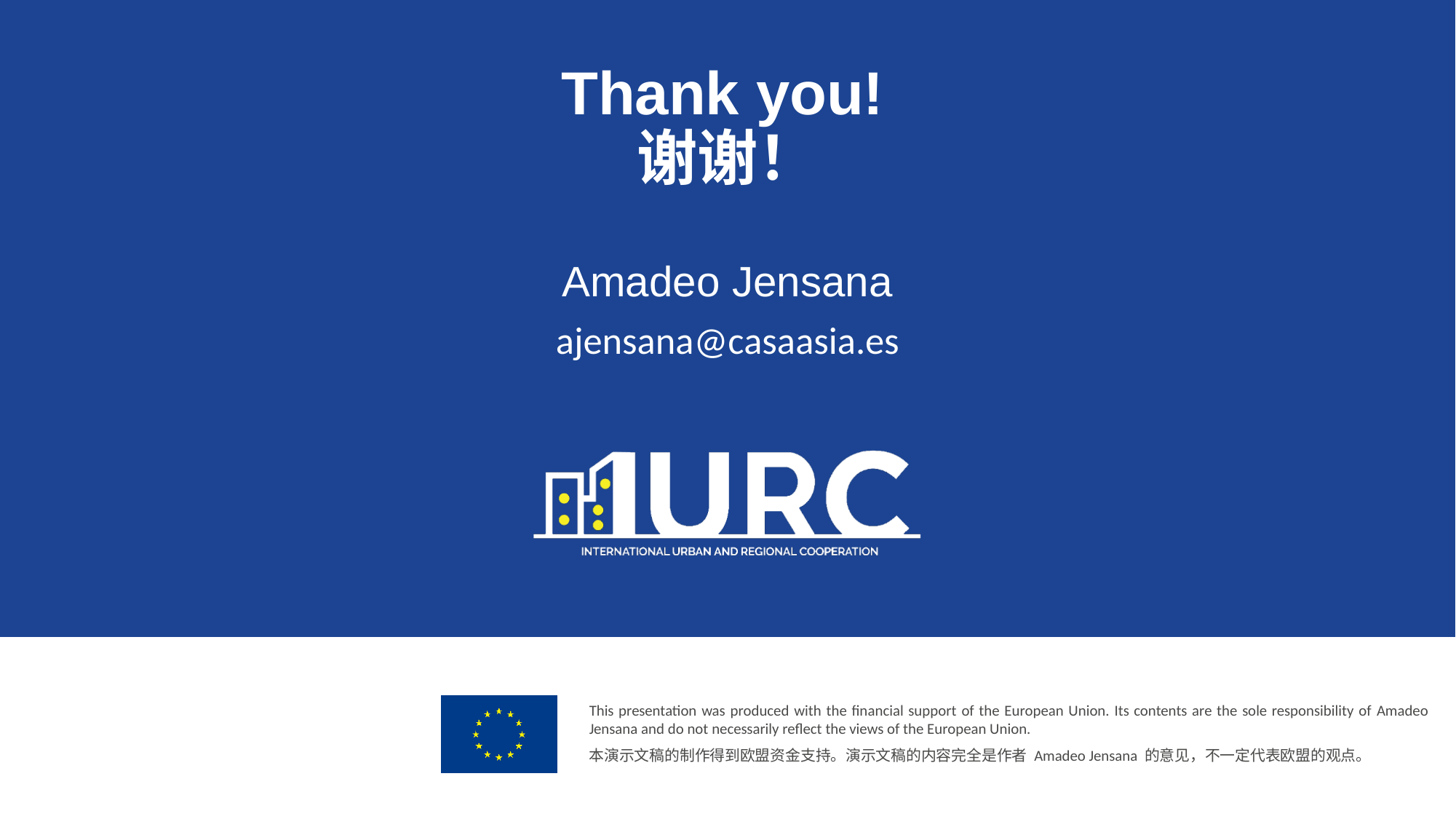

# Thank you!谢谢！
Amadeo Jensana
ajensana@casaasia.es
This presentation was produced with the financial support of the European Union. Its contents are the sole responsibility of Amadeo Jensana and do not necessarily reflect the views of the European Union.
本演示文稿的制作得到欧盟资金支持。演示文稿的内容完全是作者 Amadeo Jensana 的意见，不一定代表欧盟的观点。